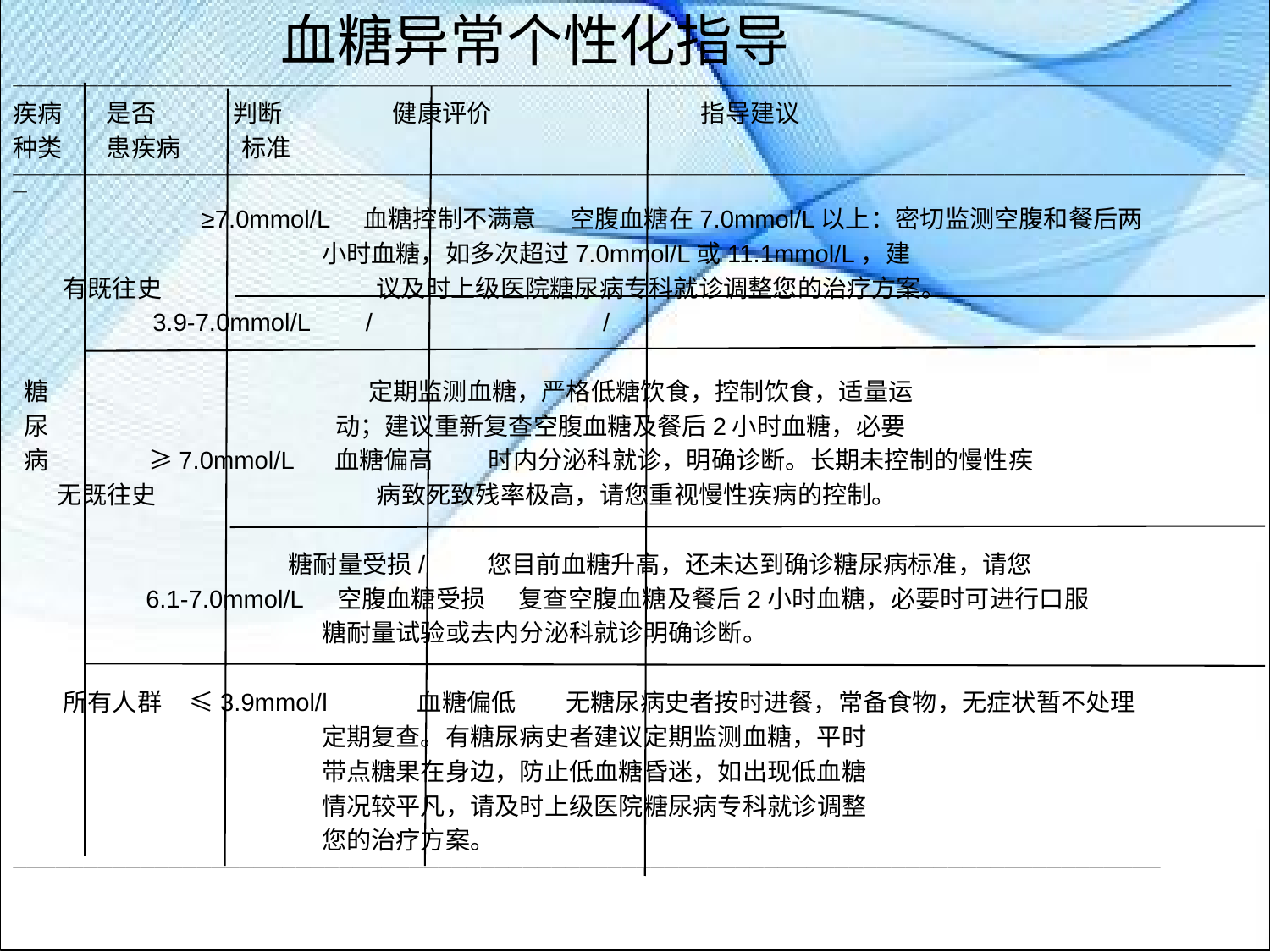

血糖异常个性化指导
——————————————————————————————————————————————————————————————————————————————————————
疾病        是否              判断                    健康评价                                      指导建议
种类        患疾病           标准
————————————————————————————————————————————————————————————————————————————————————————
                                      ≥7.0mmol/L    血糖控制不满意      空腹血糖在7.0mmol/L以上：密切监测空腹和餐后两
                                                       小时血糖，如多次超过7.0mmol/L或11.1mmol/L，建
        有既往史                                       议及时上级医院糖尿病专科就诊调整您的治疗方案。
                    3.9-7.0mmol/L        /                                 /

 糖                                                          定期监测血糖，严格低糖饮食，控制饮食，适量运
 尿                                                    动；建议重新复查空腹血糖及餐后2小时血糖，必要
 病                  ≥7.0mmol/L     血糖偏高          时内分泌科就诊，明确诊断。长期未控制的慢性疾
       无既往史                                        病致死致残率极高，请您重视慢性疾病的控制。

                                                 糖耐量受损/        您目前血糖升高，还未达到确诊糖尿病标准，请您
                   6.1-7.0mmol/L    空腹血糖受损      复查空腹血糖及餐后2小时血糖，必要时可进行口服
                                                       糖耐量试验或去内分泌科就诊明确诊断。

        所有人群     ≤3.9mmol/l            血糖偏低         无糖尿病史者按时进餐，常备食物，无症状暂不处理
                                                       定期复查。有糖尿病史者建议定期监测血糖，平时
                                                       带点糖果在身边，防止低血糖昏迷，如出现低血糖
                                                       情况较平凡，请及时上级医院糖尿病专科就诊调整
                                                       您的治疗方案。
—————————————————————————————————————————————————————————————————————————————————